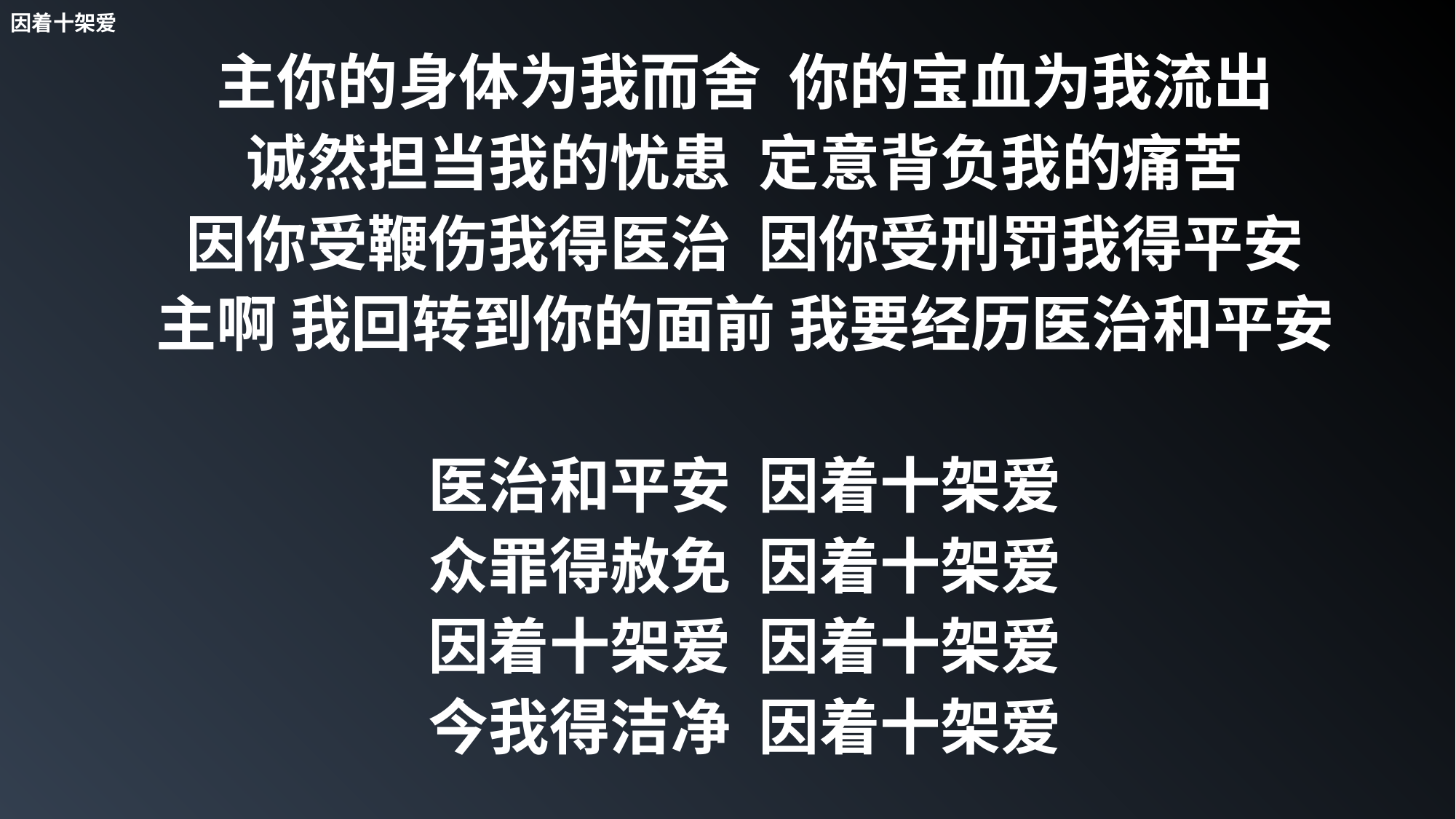

因着十架爱
主你的身体为我而舍  你的宝血为我流出
诚然担当我的忧患  定意背负我的痛苦
因你受鞭伤我得医治  因你受刑罚我得平安
主啊 我回转到你的面前 我要经历医治和平安

医治和平安  因着十架爱
众罪得赦免  因着十架爱
因着十架爱  因着十架爱
今我得洁净  因着十架爱